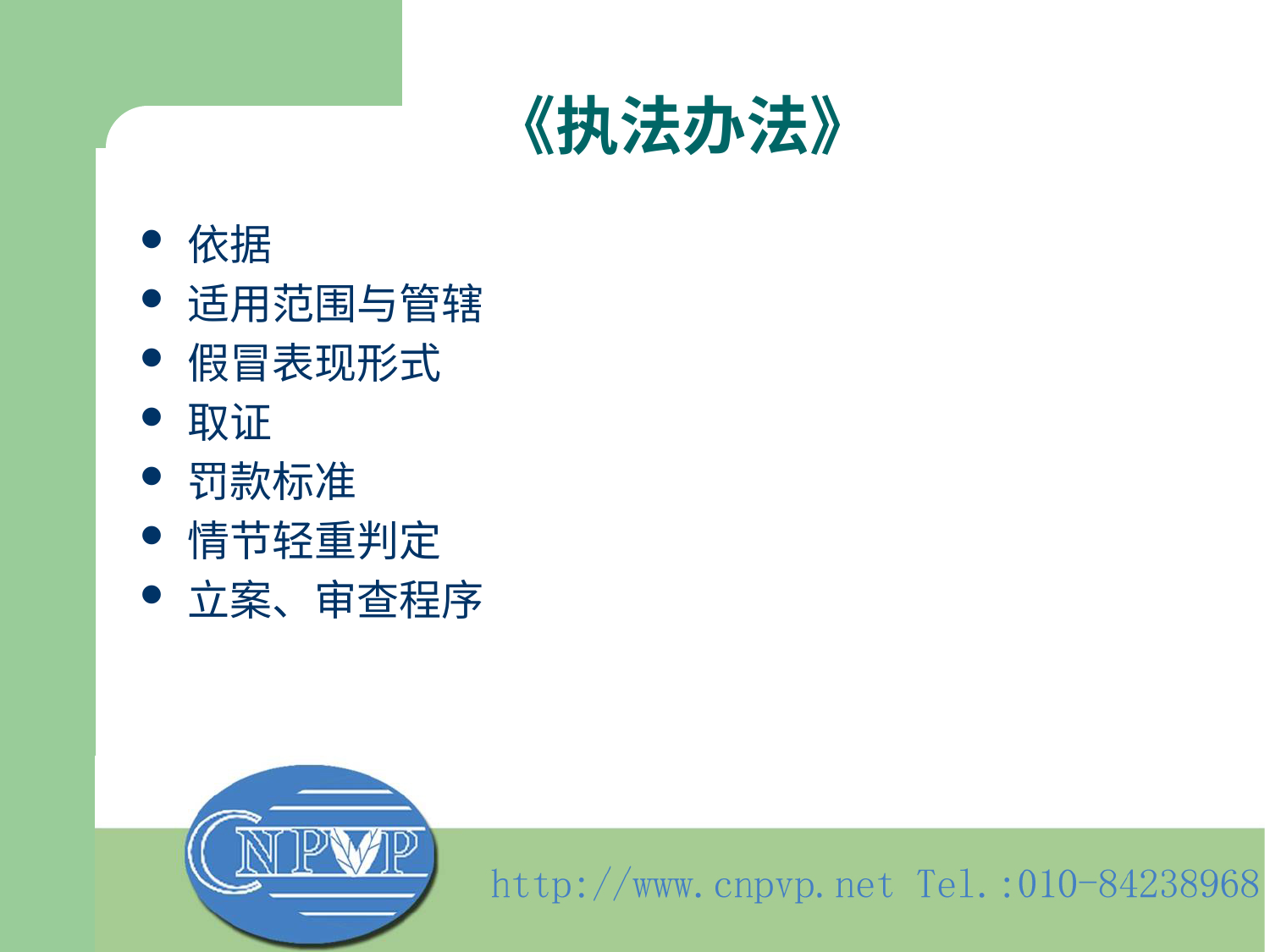

# 《执法办法》
依据
适用范围与管辖
假冒表现形式
取证
罚款标准
情节轻重判定
立案、审查程序